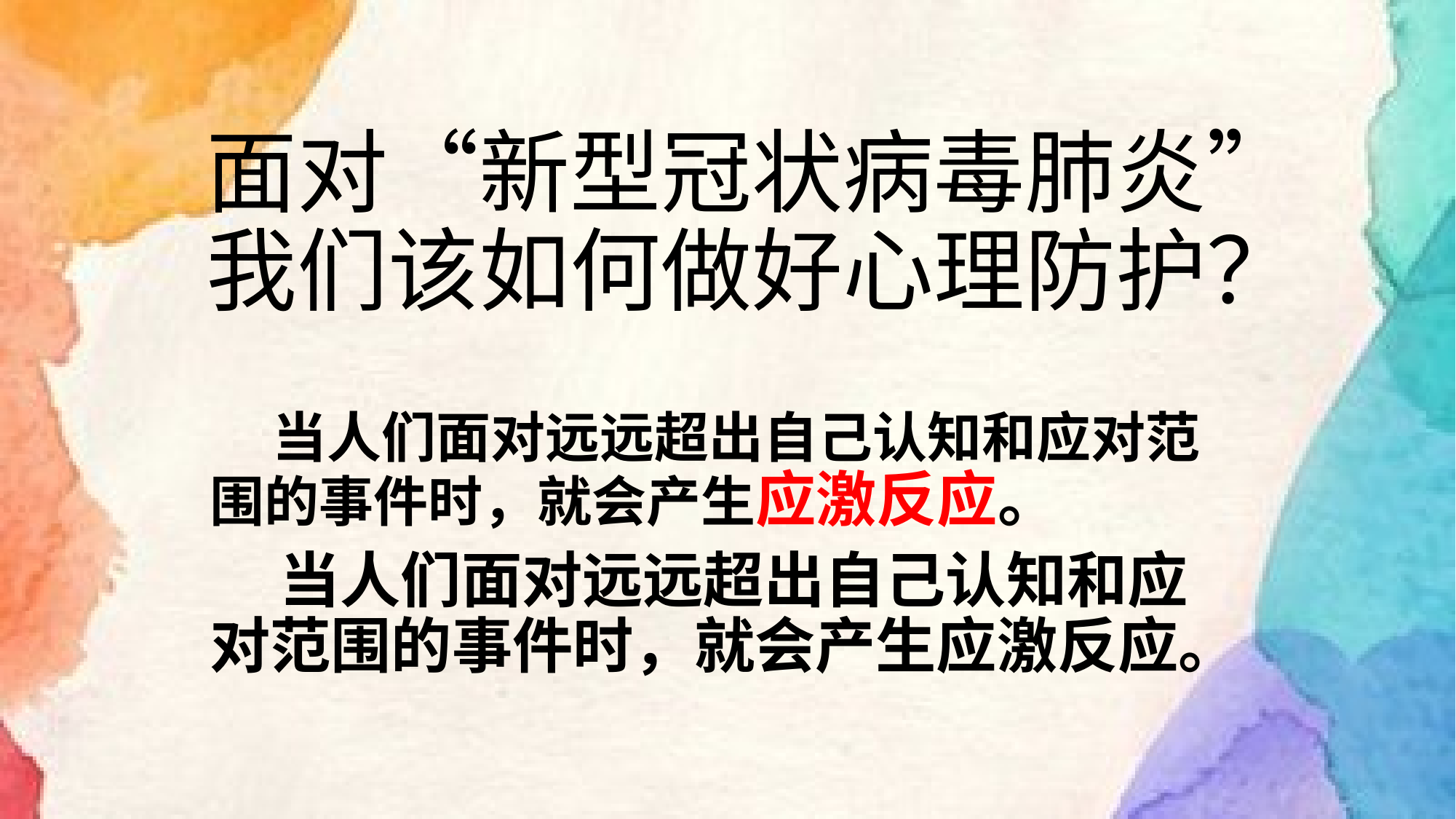

# 面对“新型冠状病毒肺炎” 我们该如何做好心理防护？
    当人们面对远远超出自己认知和应对范围的事件时，就会产生应激反应。
    当人们面对远远超出自己认知和应对范围的事件时，就会产生应激反应。